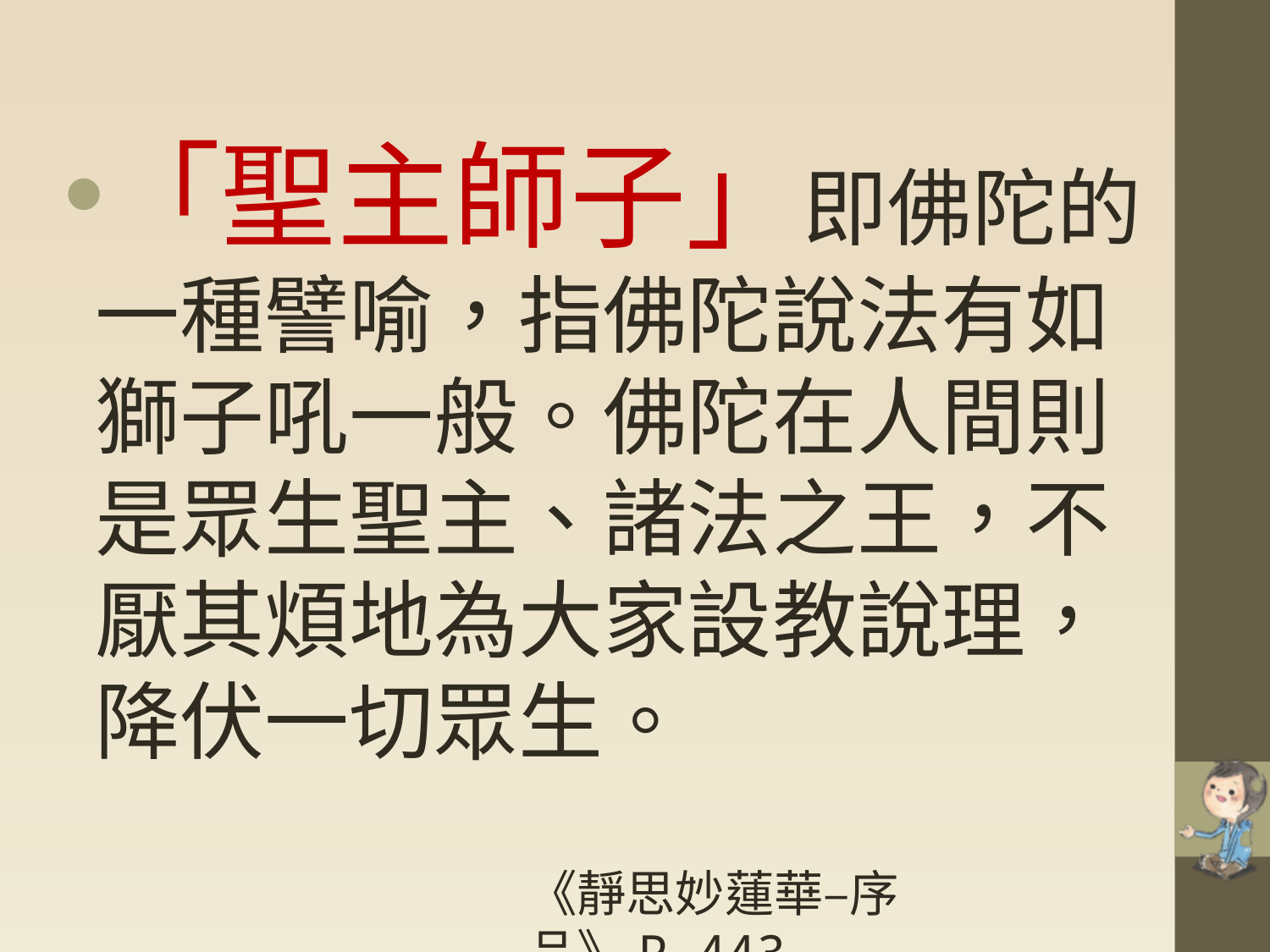

「聖主師子」即佛陀的一種譬喻，指佛陀說法有如獅子吼一般。佛陀在人間則是眾生聖主、諸法之王，不厭其煩地為大家設教說理，降伏一切眾生。
《靜思妙蓮華–序品》P.443